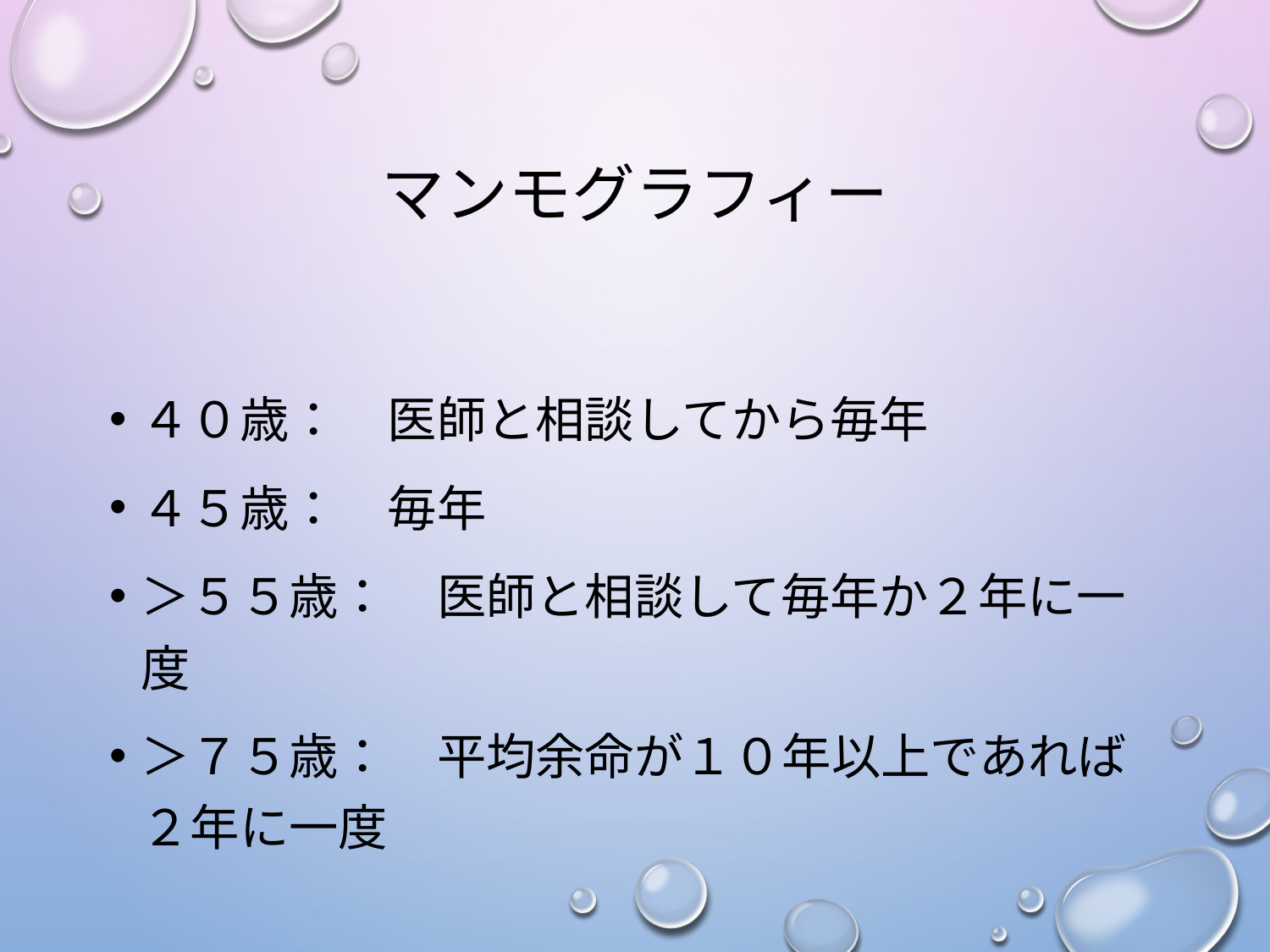

# マンモグラフィー
４０歳：　医師と相談してから毎年
４５歳：　毎年
＞５５歳：　医師と相談して毎年か２年に一度
＞７５歳：　平均余命が１０年以上であれば２年に一度